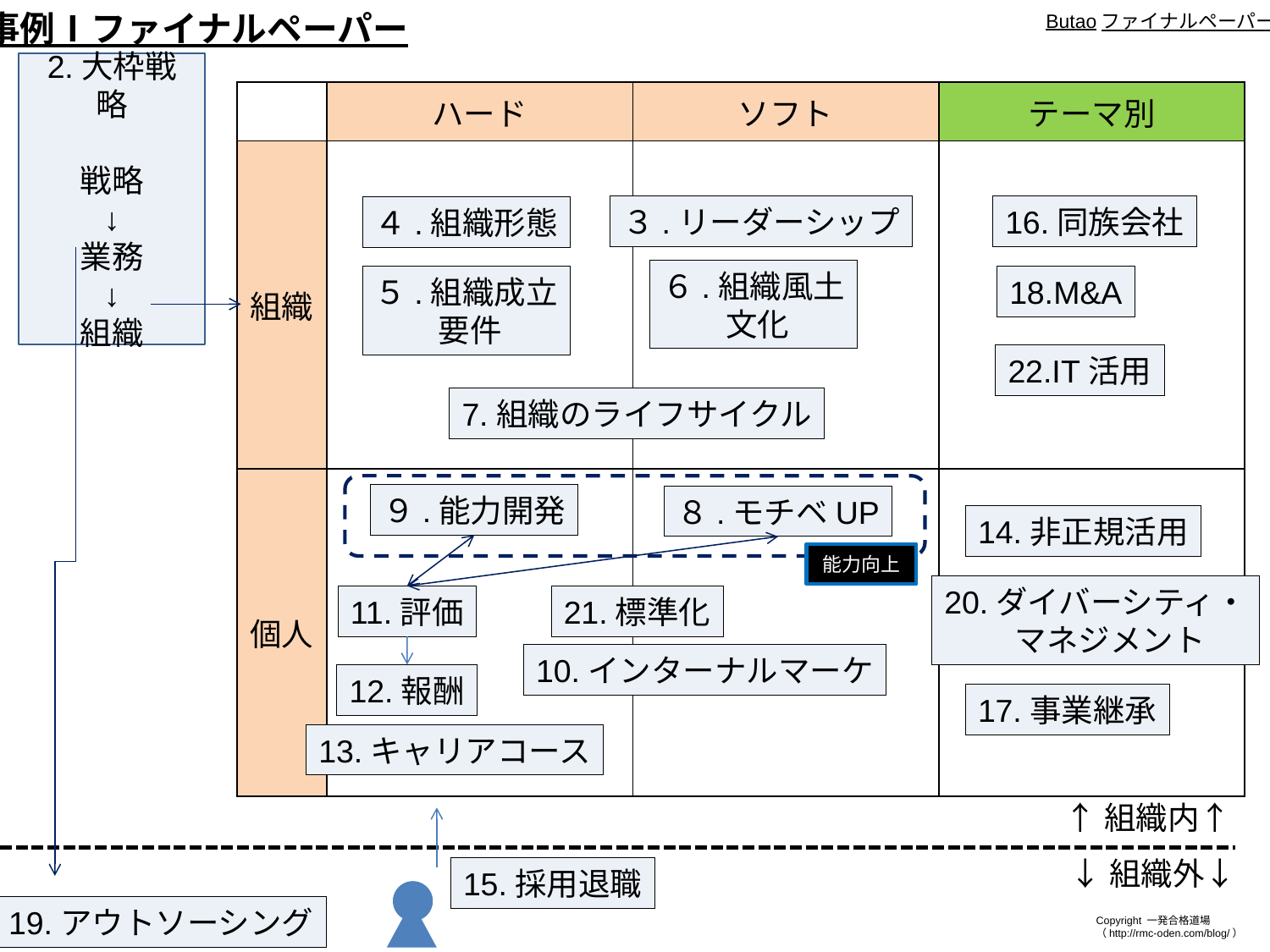

事例Ⅰファイナルペーパー
Butaoファイナルペーパー
2.大枠戦略

戦略
↓
業務
↓
組織
|  | ハード | ソフト | テーマ別 |
| --- | --- | --- | --- |
| 組織 |  |  |  |
| 個人 |  |  |  |
３.リーダーシップ
16.同族会社
４.組織形態
６.組織風土
　　文化
18.M&A
５.組織成立
　　要件
22.IT活用
7.組織のライフサイクル

９.能力開発
８.モチベUP
14.非正規活用
能力向上
20.ダイバーシティ・
　　 マネジメント
11.評価
21.標準化
10.インターナルマーケ
12.報酬
17.事業継承
13.キャリアコース
↑組織内↑
↓組織外↓
15.採用退職

19.アウトソーシング

Copyright 一発合格道場
（http://rmc-oden.com/blog/）